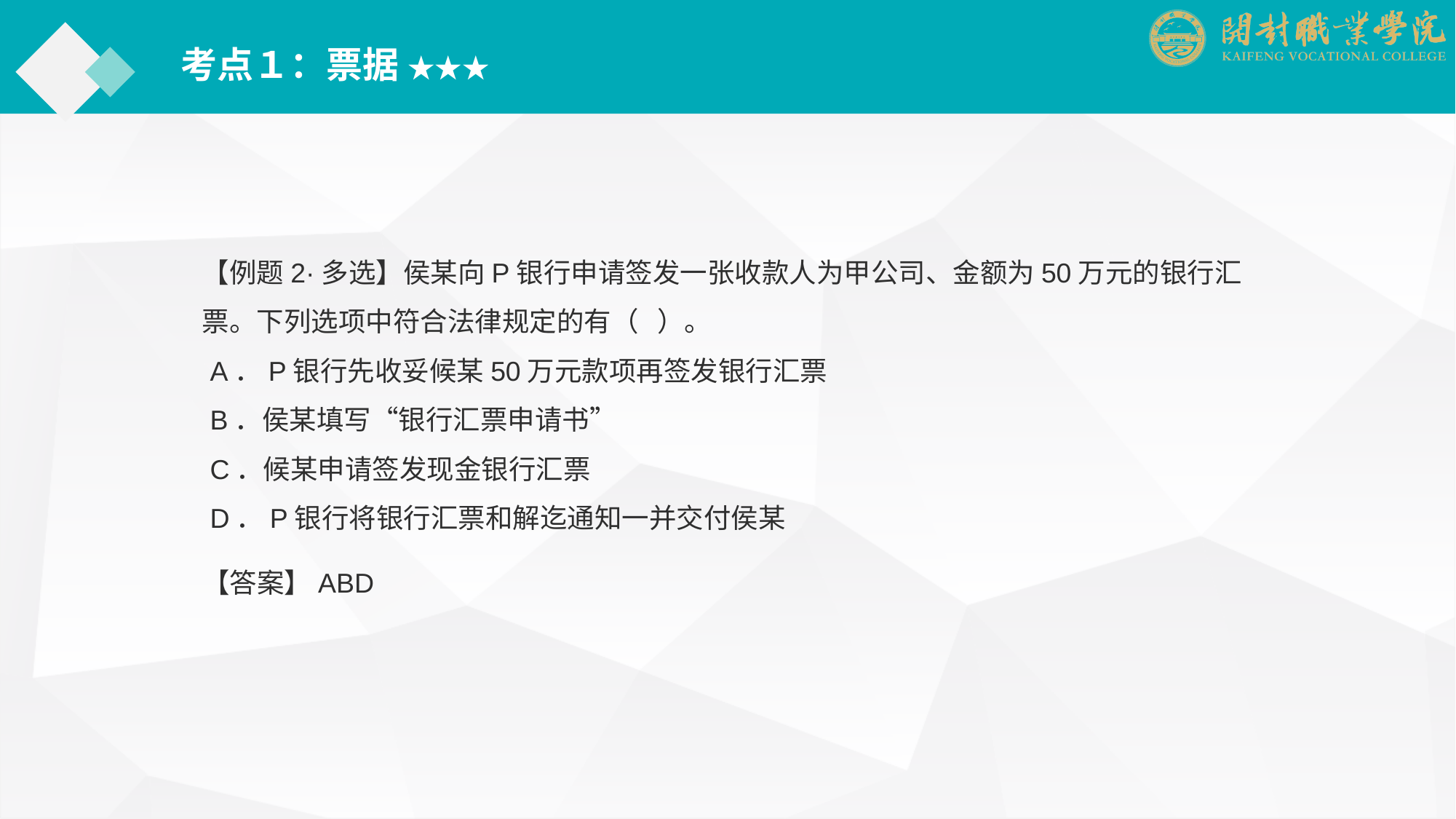

考点１：票据 ★★★
【例题2·多选】侯某向P银行申请签发一张收款人为甲公司、金额为50万元的银行汇票。下列选项中符合法律规定的有（   ）。
 A．P银行先收妥候某50万元款项再签发银行汇票
 B．侯某填写“银行汇票申请书”
 C．候某申请签发现金银行汇票
 D．P银行将银行汇票和解迄通知一并交付侯某
【答案】ABD